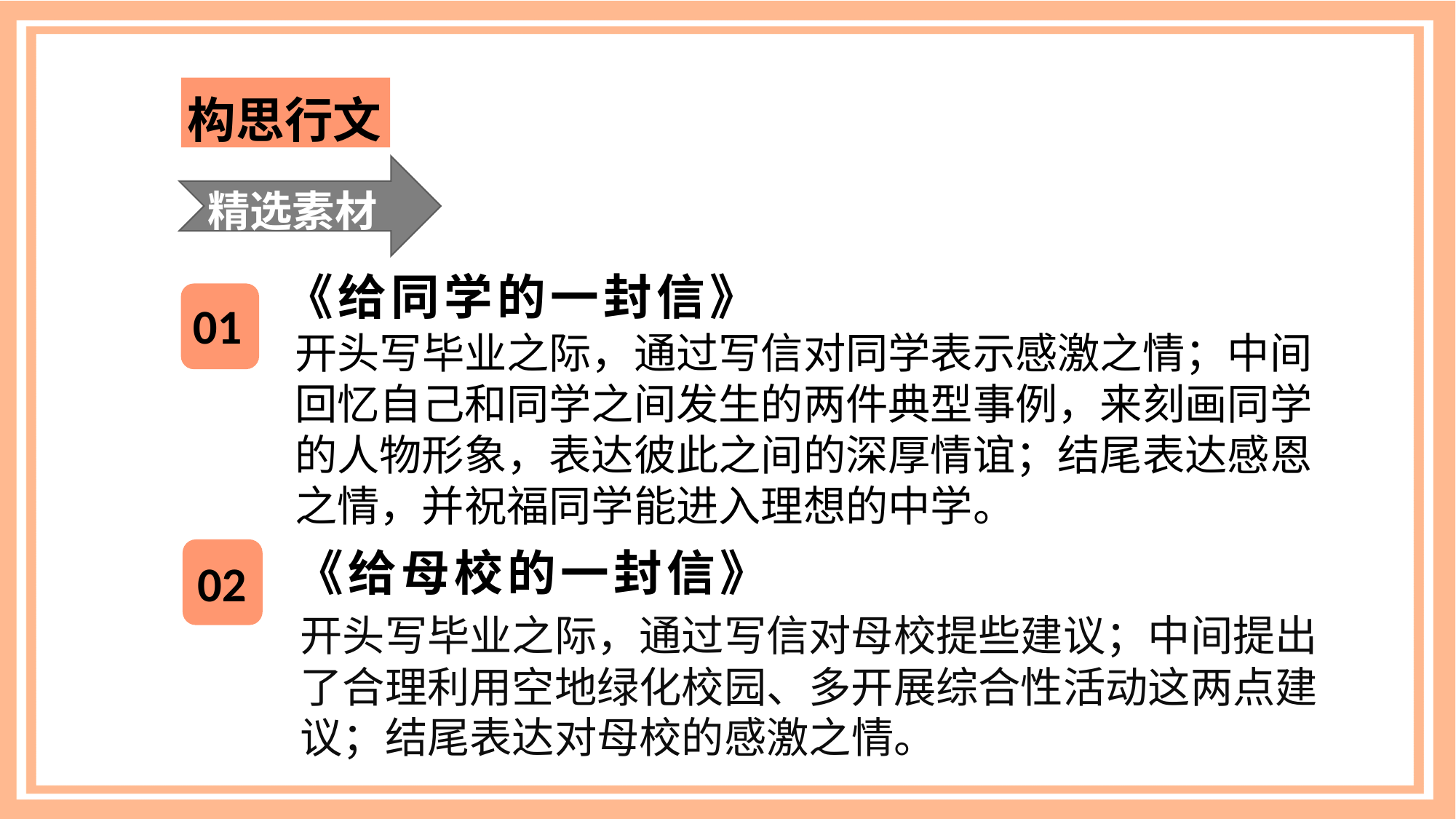

构思行文

精选素材
《给同学的一封信》

01
开头写毕业之际，通过写信对同学表示感激之情；中间回忆自己和同学之间发生的两件典型事例，来刻画同学的人物形象，表达彼此之间的深厚情谊；结尾表达感恩之情，并祝福同学能进入理想的中学。
《给母校的一封信》

02
开头写毕业之际，通过写信对母校提些建议；中间提出了合理利用空地绿化校园、多开展综合性活动这两点建议；结尾表达对母校的感激之情。